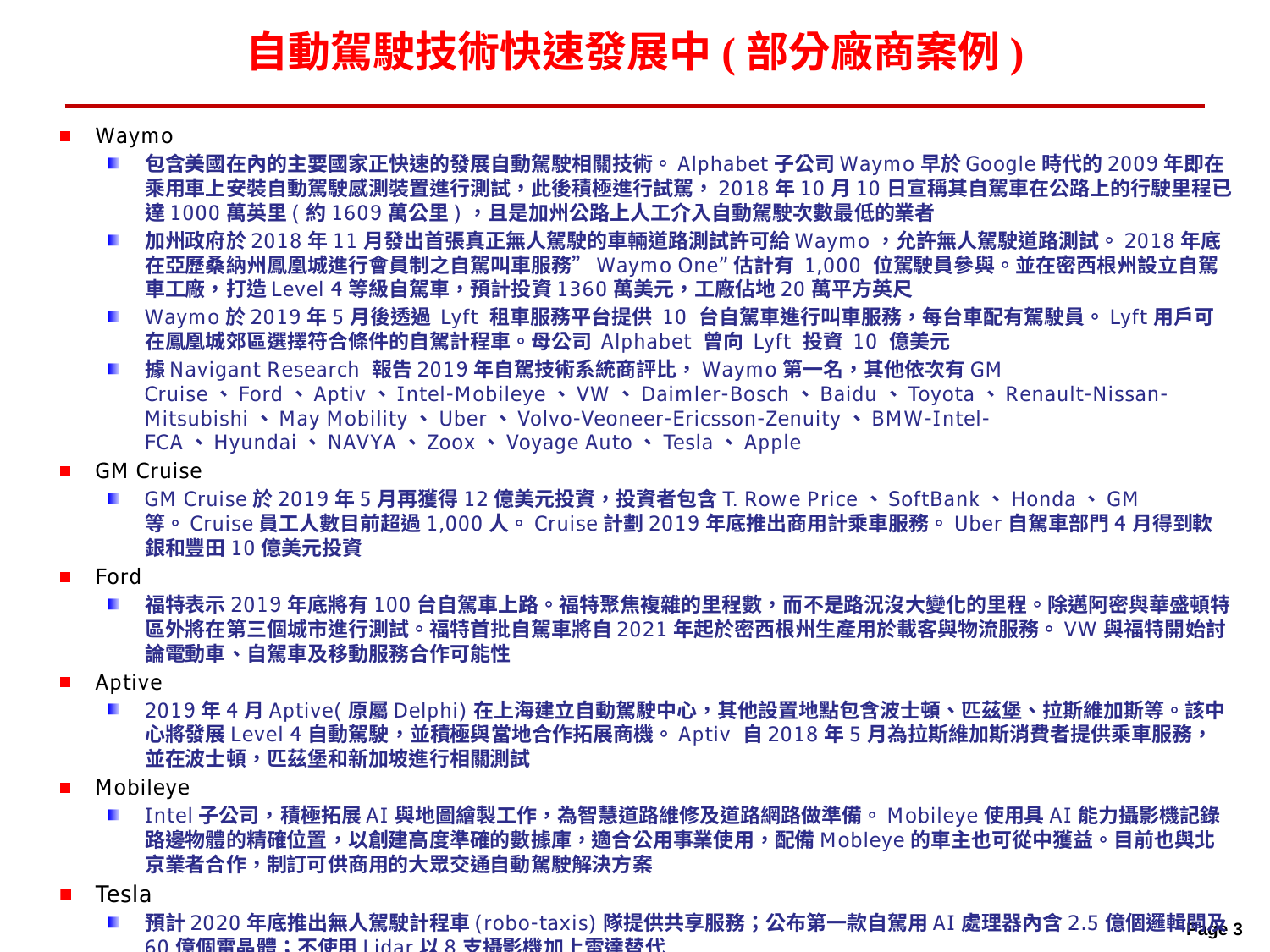

# 自動駕駛技術快速發展中(部分廠商案例)
Waymo
包含美國在內的主要國家正快速的發展自動駕駛相關技術。Alphabet子公司Waymo早於Google時代的2009年即在乘用車上安裝自動駕駛感測裝置進行測試，此後積極進行試駕，2018年10月10日宣稱其自駕車在公路上的行駛里程已達1000萬英里(約1609萬公里)，且是加州公路上人工介入自動駕駛次數最低的業者
加州政府於2018年11月發出首張真正無人駕駛的車輛道路測試許可給Waymo，允許無人駕駛道路測試。2018年底在亞歷桑納州鳳凰城進行會員制之自駕叫車服務”Waymo One”估計有 1,000 位駕駛員參與。並在密西根州設立自駕車工廠，打造Level 4等級自駕車，預計投資1360萬美元，工廠佔地20萬平方英尺
Waymo於2019年5月後透過 Lyft 租車服務平台提供 10 台自駕車進行叫車服務，每台車配有駕駛員。Lyft用戶可在鳳凰城郊區選擇符合條件的自駕計程車。母公司 Alphabet 曾向 Lyft 投資 10 億美元
據Navigant Research 報告2019年自駕技術系統商評比，Waymo第一名，其他依次有GM Cruise、Ford、Aptiv、Intel-Mobileye、VW、Daimler-Bosch、Baidu、Toyota、Renault-Nissan-Mitsubishi、May Mobility、Uber、Volvo-Veoneer-Ericsson-Zenuity、BMW-Intel-FCA、Hyundai、NAVYA、Zoox、Voyage Auto、Tesla、Apple
GM Cruise
GM Cruise於2019年5月再獲得12億美元投資，投資者包含T. Rowe Price、SoftBank、Honda、GM等。Cruise員工人數目前超過1,000人。Cruise計劃2019年底推出商用計乘車服務。Uber自駕車部門4月得到軟銀和豐田10億美元投資
Ford
福特表示2019年底將有100台自駕車上路。福特聚焦複雜的里程數，而不是路況沒大變化的里程。除邁阿密與華盛頓特區外將在第三個城市進行測試。福特首批自駕車將自2021年起於密西根州生產用於載客與物流服務。VW與福特開始討論電動車、自駕車及移動服務合作可能性
Aptive
2019年4月Aptive(原屬Delphi)在上海建立自動駕駛中心，其他設置地點包含波士頓、匹茲堡、拉斯維加斯等。該中心將發展Level 4自動駕駛，並積極與當地合作拓展商機。Aptiv 自2018年5月為拉斯維加斯消費者提供乘車服務，並在波士頓，匹茲堡和新加坡進行相關測試
Mobileye
Intel子公司，積極拓展AI與地圖繪製工作，為智慧道路維修及道路網路做準備。Mobileye使用具AI能力攝影機記錄路邊物體的精確位置，以創建高度準確的數據庫，適合公用事業使用，配備Mobleye的車主也可從中獲益。目前也與北京業者合作，制訂可供商用的大眾交通自動駕駛解決方案
Tesla
預計2020年底推出無人駕駛計程車(robo-taxis)隊提供共享服務；公布第一款自駕用AI處理器內含2.5億個邏輯閘及60億個電晶體；不使用Lidar以8支攝影機加上雷達替代